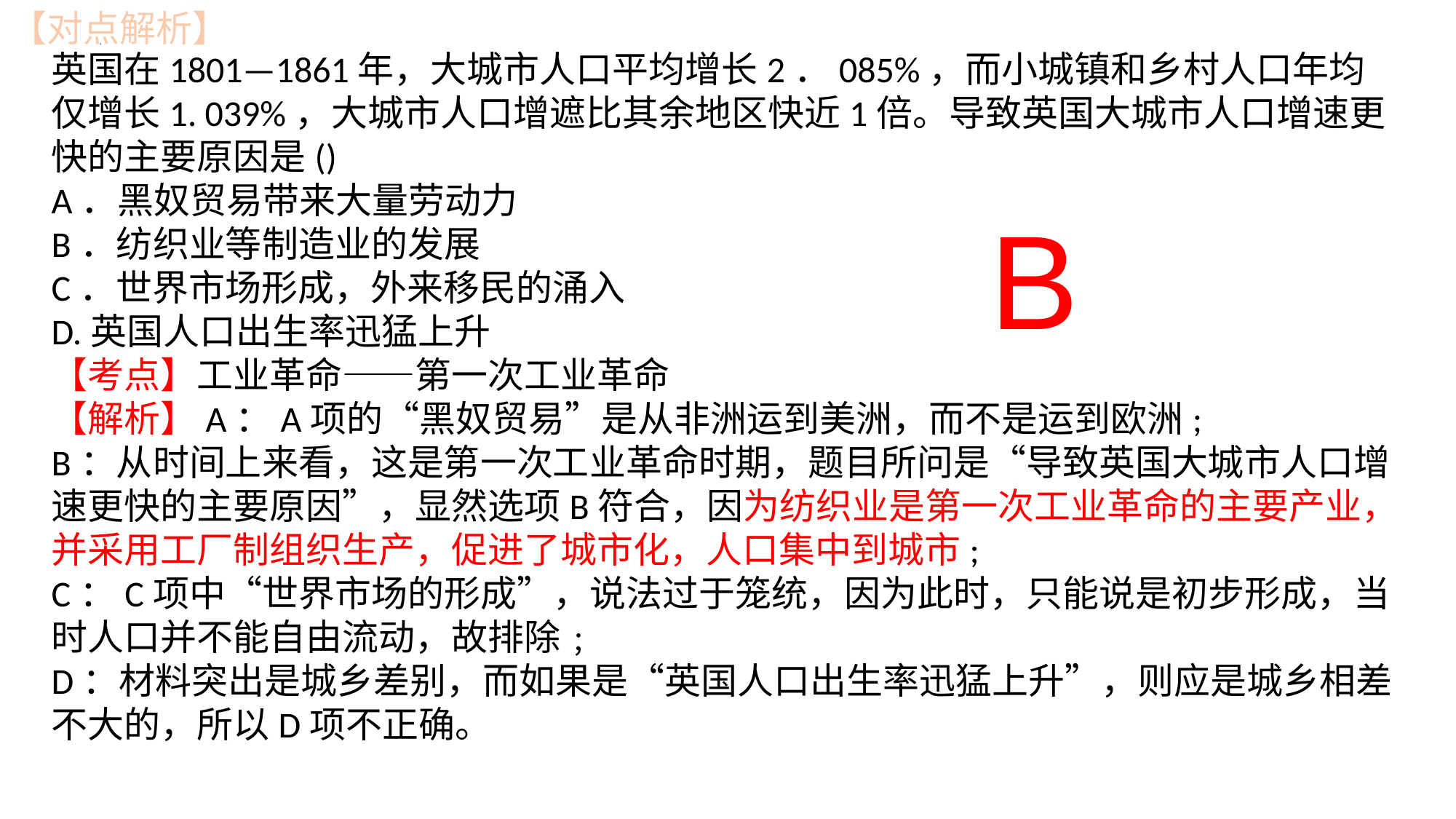

【对点解析】
英国在1801—1861年，大城市人口平均增长2．085%，而小城镇和乡村人口年均仅增长1. 039%，大城市人口增遮比其余地区快近1倍。导致英国大城市人口增速更快的主要原因是()
A．黑奴贸易带来大量劳动力
B．纺织业等制造业的发展
C．世界市场形成，外来移民的涌入
D.英国人口出生率迅猛上升
【考点】工业革命——第一次工业革命
【解析】A：A项的“黑奴贸易”是从非洲运到美洲，而不是运到欧洲;
B：从时间上来看，这是第一次工业革命时期，题目所问是“导致英国大城市人口增速更快的主要原因”，显然选项B符合，因为纺织业是第一次工业革命的主要产业，并采用工厂制组织生产，促进了城市化，人口集中到城市;
C：C项中“世界市场的形成”，说法过于笼统，因为此时，只能说是初步形成，当时人口并不能自由流动，故排除﹔
D：材料突出是城乡差别，而如果是“英国人口出生率迅猛上升”，则应是城乡相差不大的，所以D项不正确。
B